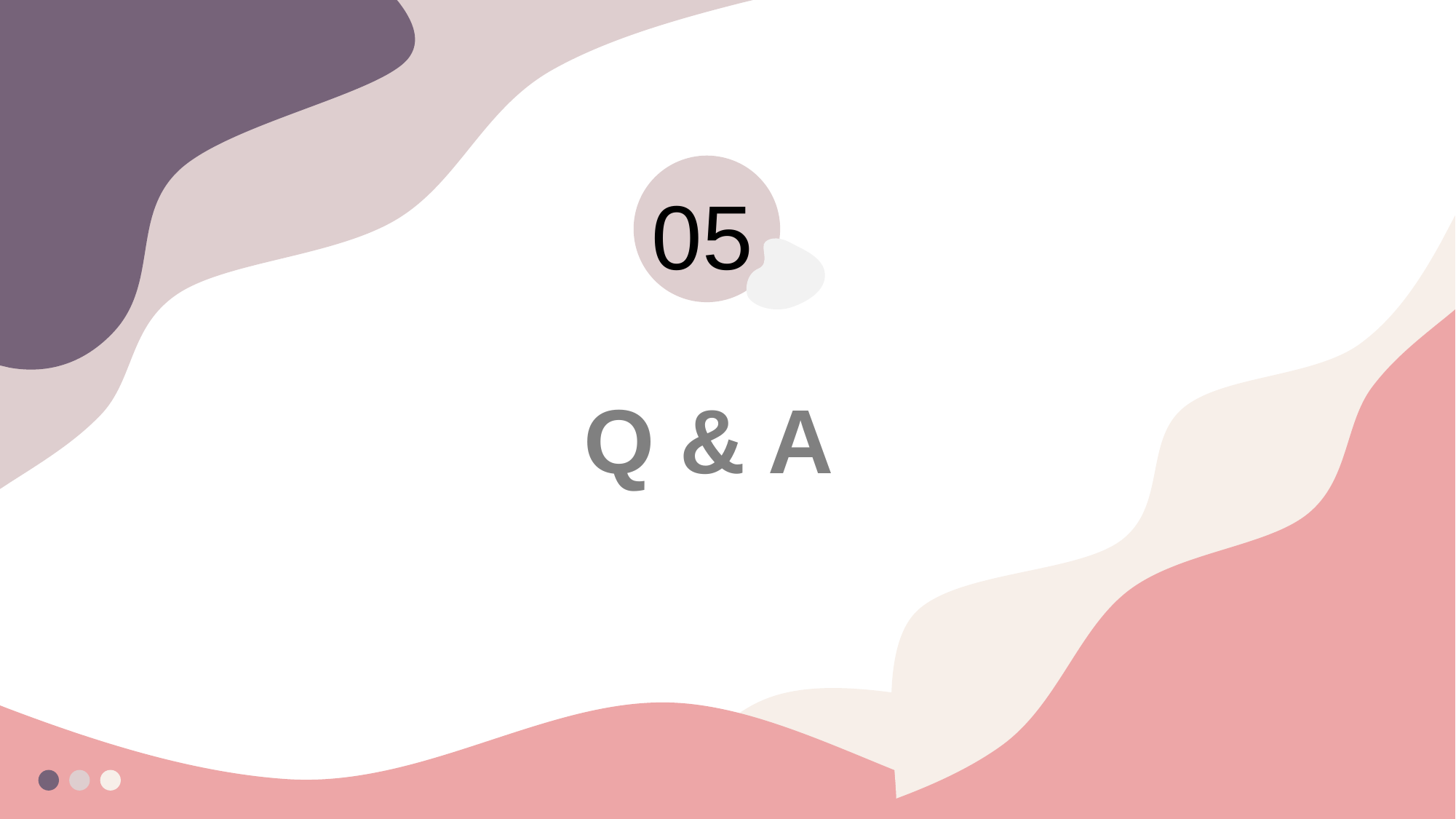

51PPT模板网  www.51pptmo ban.com

05

Q & A